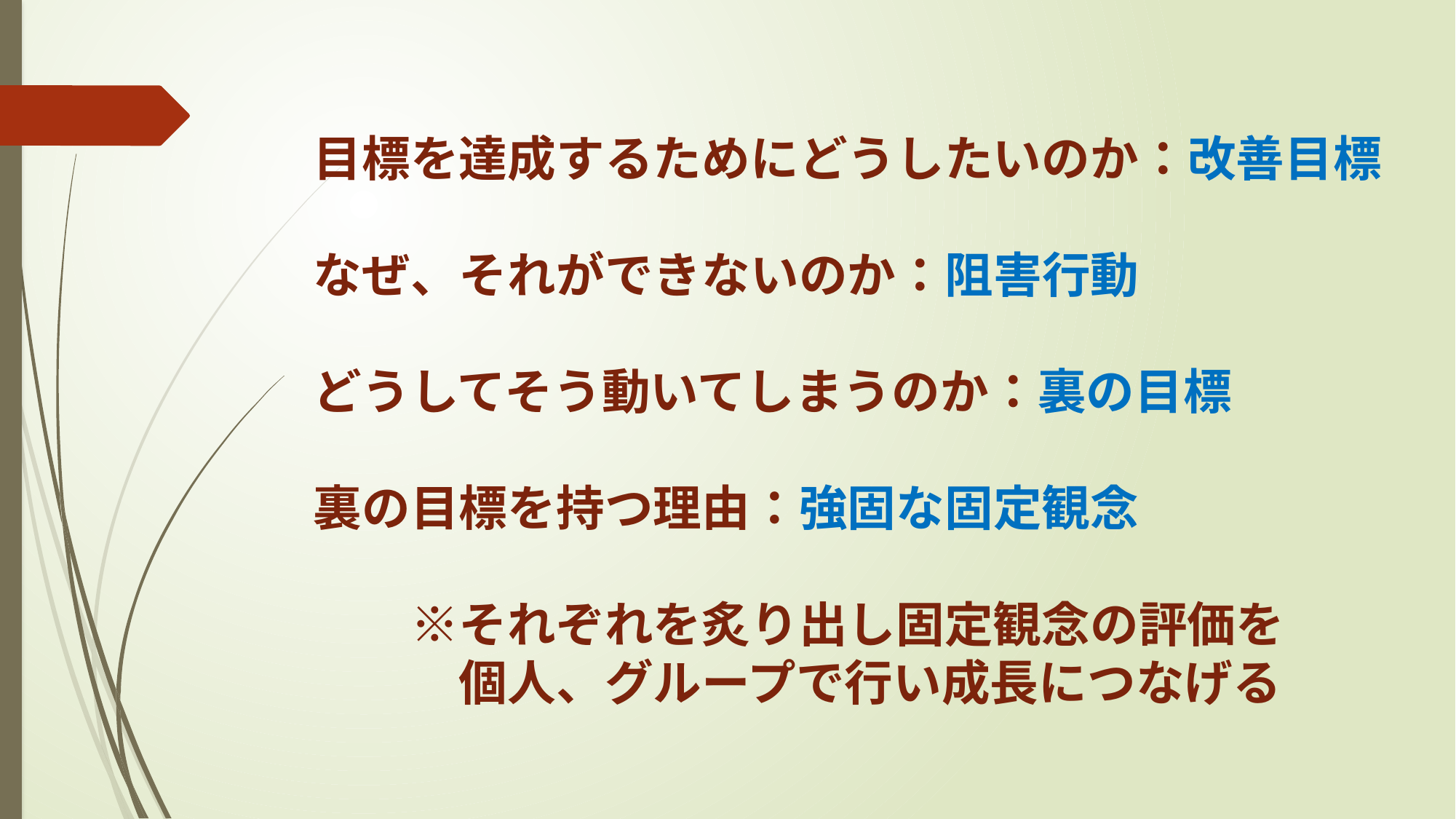

# 目標を達成するためにどうしたいのか：改善目標 なぜ、それができないのか：阻害行動 どうしてそう動いてしまうのか：裏の目標 裏の目標を持つ理由：強固な固定観念 　　※それぞれを炙り出し固定観念の評価を 　　　個人、グループで行い成長につなげる